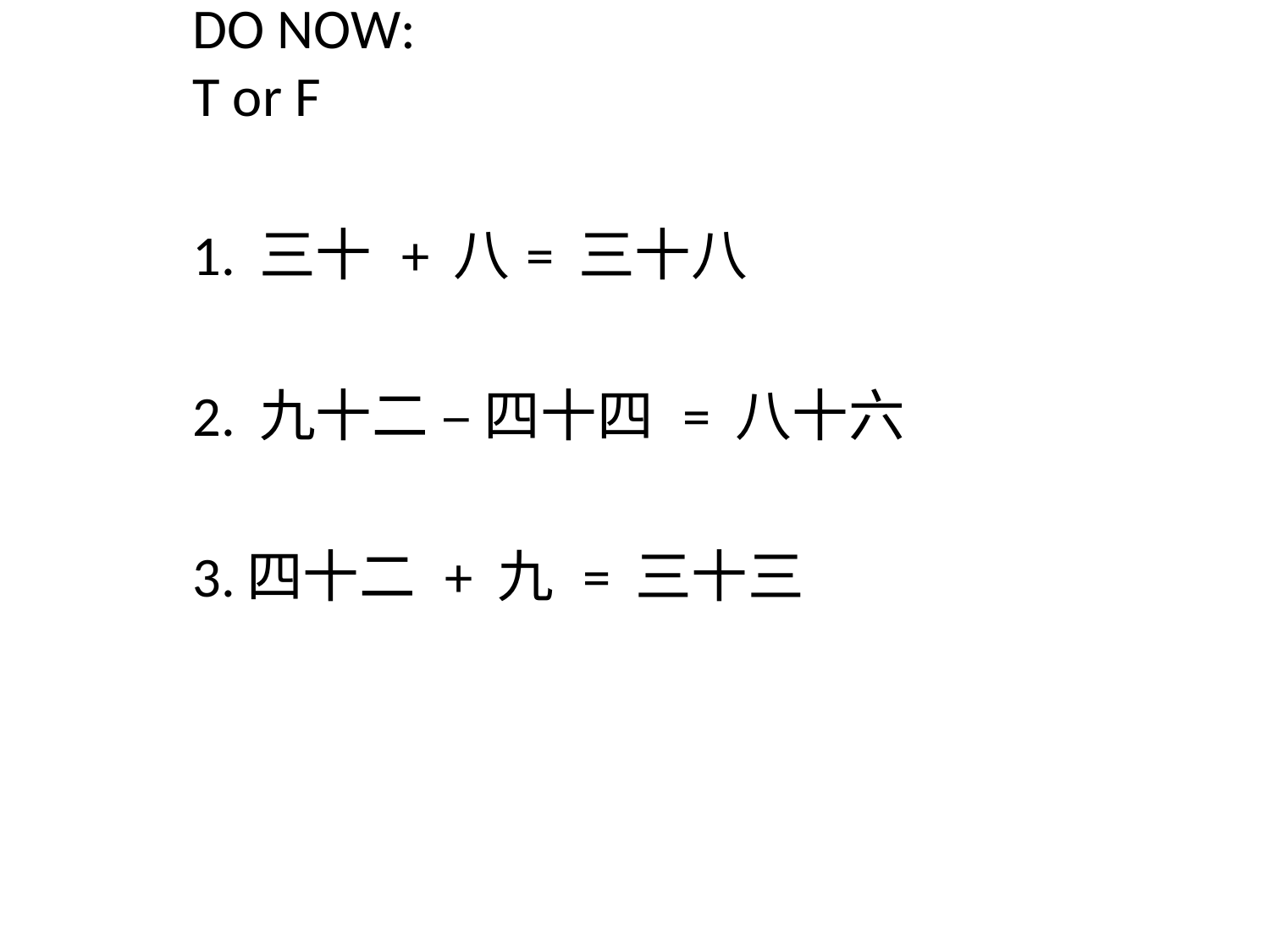

DO NOW:
T or F

1. 三十 + 八= 三十八

2. 九十二 – 四十四 = 八十六

3.四十二 + 九 = 三十三